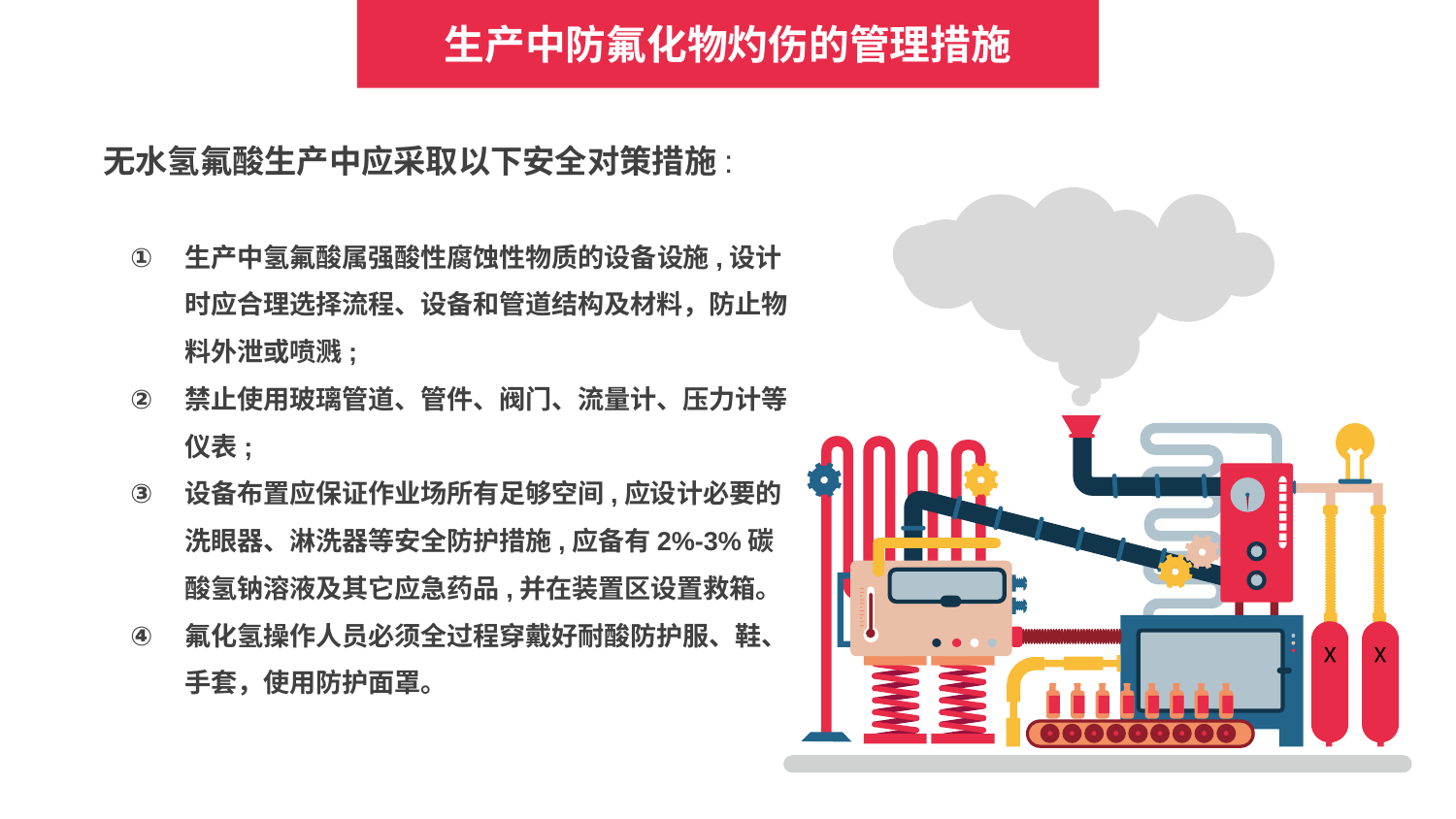

生产中防氟化物灼伤的管理措施
无水氢氟酸生产中应采取以下安全对策措施:

生产中氢氟酸属强酸性腐蚀性物质的设备设施,设计时应合理选择流程、设备和管道结构及材料，防止物料外泄或喷溅;
禁止使用玻璃管道、管件、阀门、流量计、压力计等仪表;
设备布置应保证作业场所有足够空间,应设计必要的洗眼器、淋洗器等安全防护措施,应备有2%-3%碳酸氢钠溶液及其它应急药品,并在装置区设置救箱。
氟化氢操作人员必须全过程穿戴好耐酸防护服、鞋、手套，使用防护面罩。